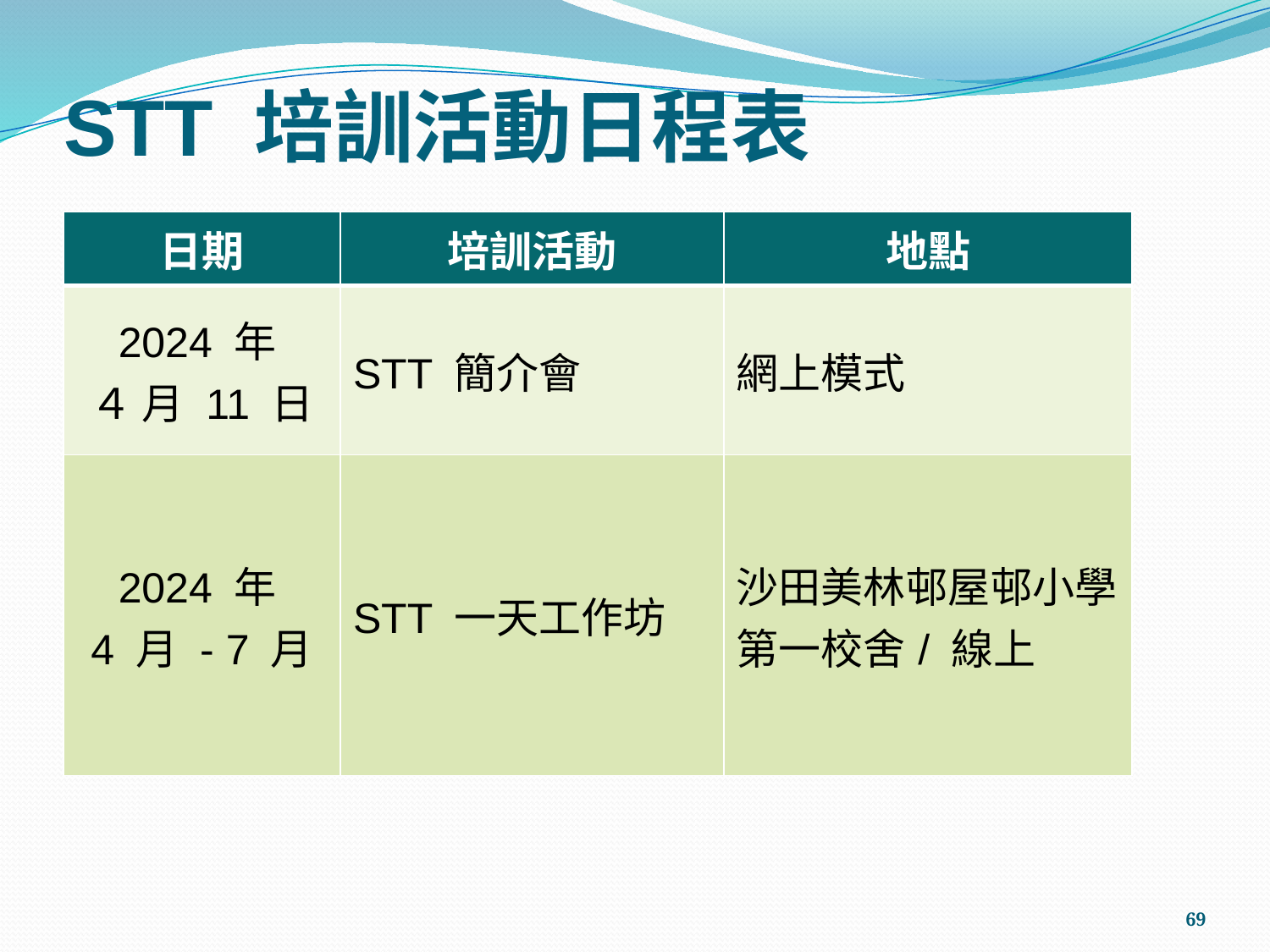

# STT 培訓活動日程表
| 日期 | 培訓活動 | 地點 |
| --- | --- | --- |
| 2024 年 ４ 月 11 日 | STT 簡介會 | 網上模式 |
| 2024 年 4 月 - 7 月 | STT 一天工作坊 | 沙田美林邨屋邨小學第一校舍/ 線上 |
69